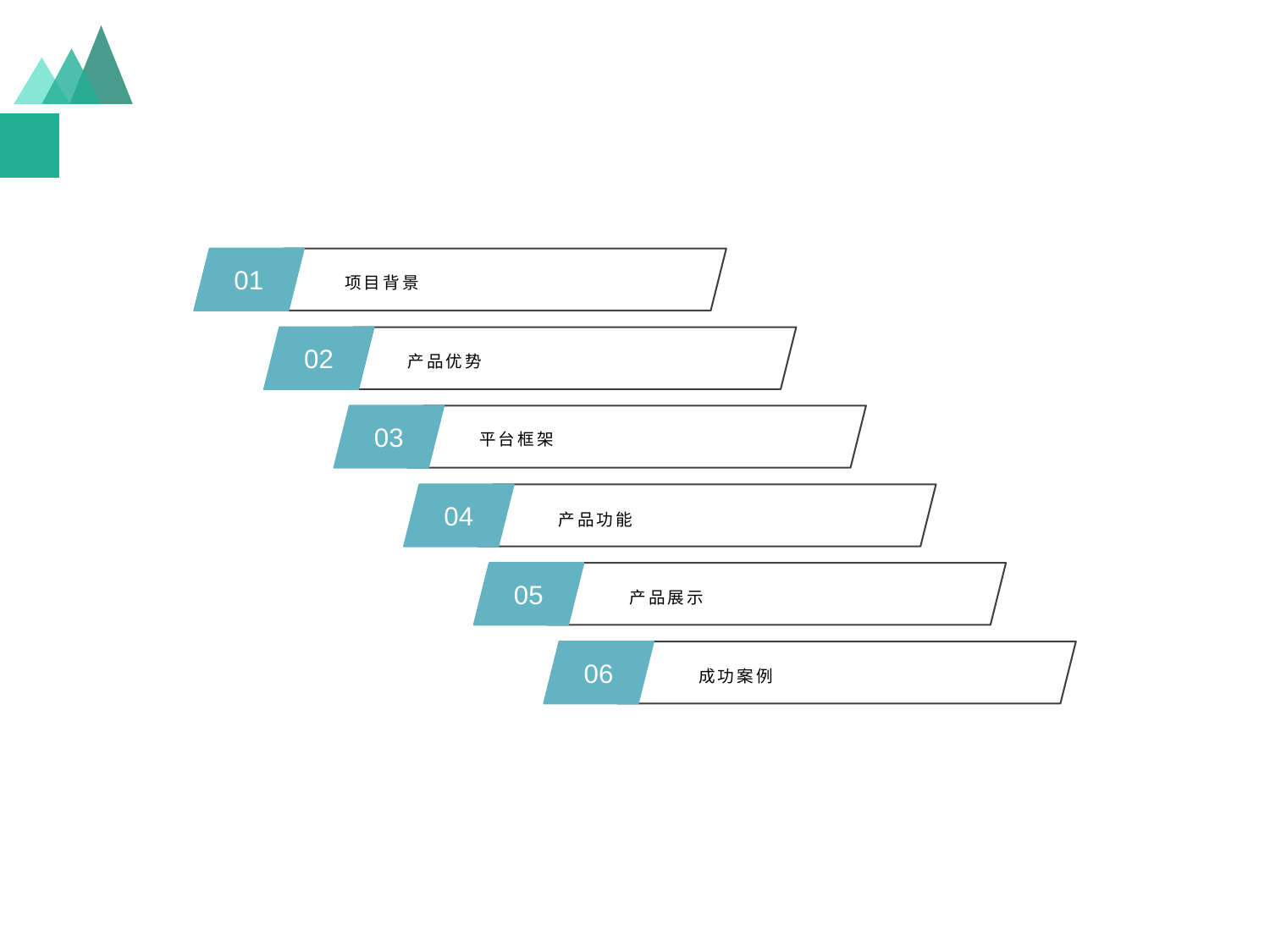

01

项目背景
02

产品优势
03

平台框架
04

产品功能
05

产品展示
06

成功案例